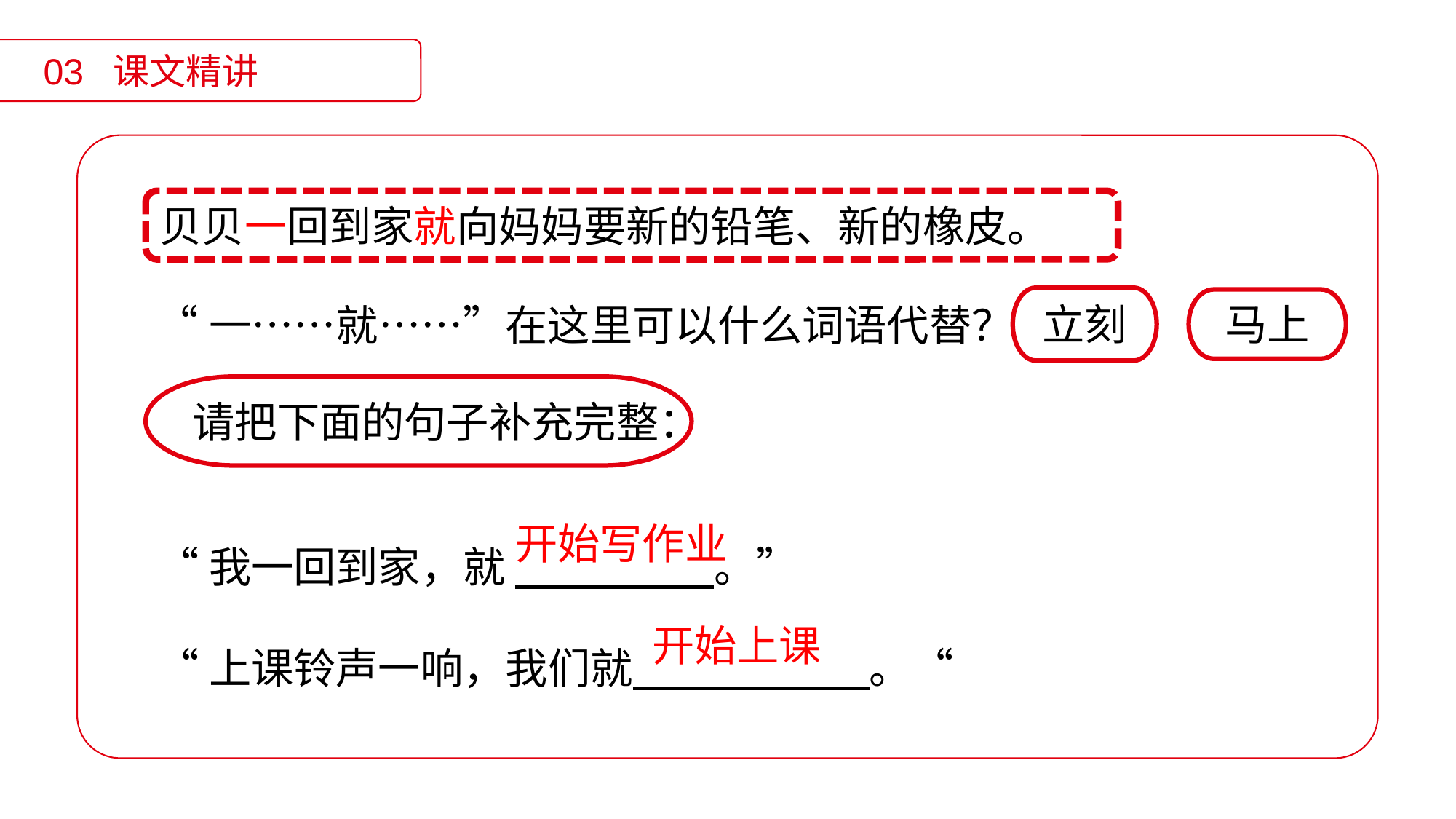

03  课文精讲

贝贝一回到家就向妈妈要新的铅笔、新的橡皮。

立刻

马上
“一……就……”在这里可以什么词语代替？

请把下面的句子补充完整：
“我一回到家，就                      。”
“上课铃声一响，我们就                         。“
开始写作业
开始上课